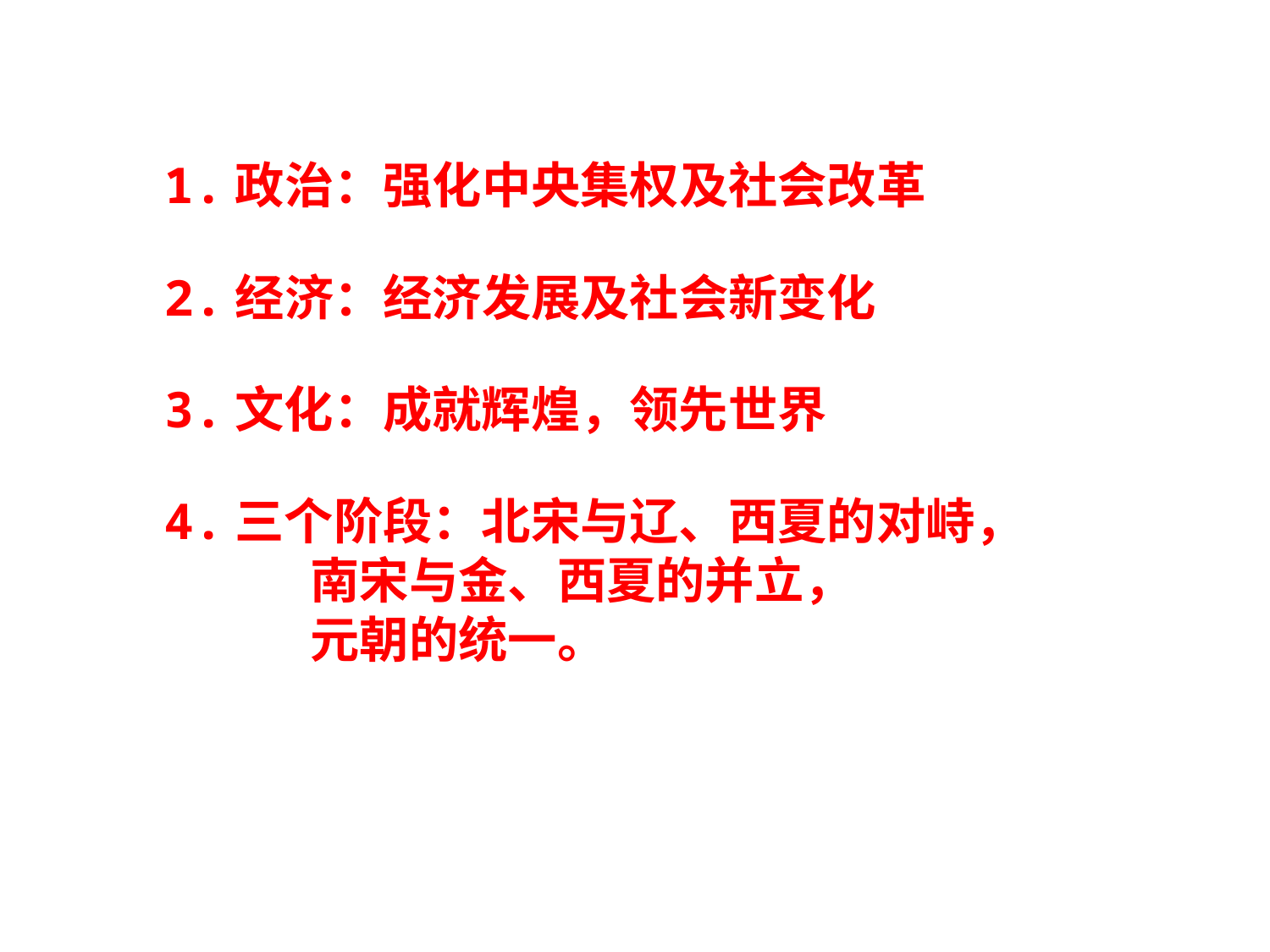

1.政治：强化中央集权及社会改革
2.经济：经济发展及社会新变化
3.文化：成就辉煌，领先世界
4.三个阶段：北宋与辽、西夏的对峙，
            南宋与金、西夏的并立，
            元朝的统一。